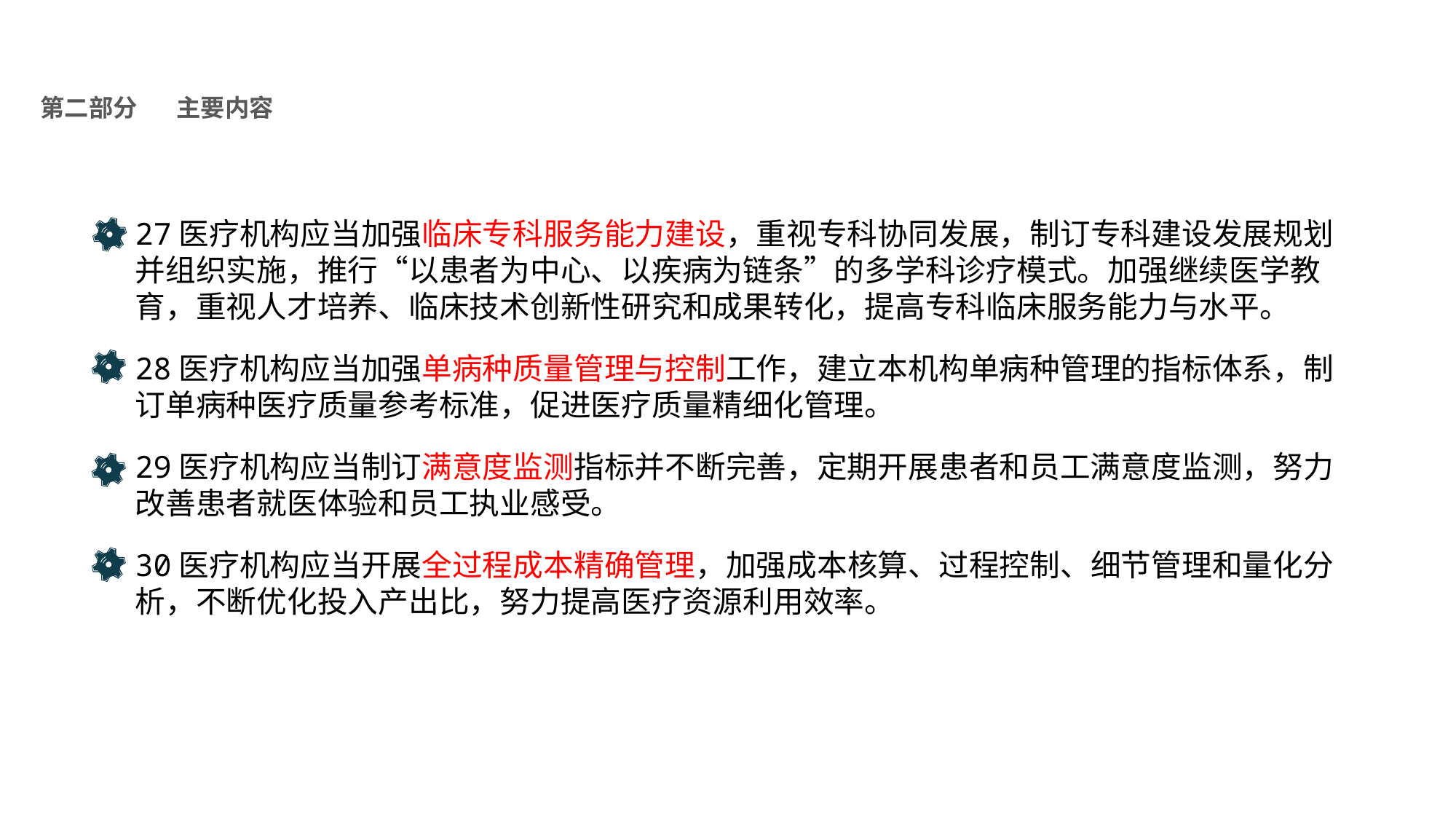

医疗质量管理办法
NHFPC
第二部分
主要内容

27医疗机构应当加强临床专科服务能力建设，重视专科协同发展，制订专科建设发展规划并组织实施，推行“以患者为中心、以疾病为链条”的多学科诊疗模式。加强继续医学教育，重视人才培养、临床技术创新性研究和成果转化，提高专科临床服务能力与水平。

28医疗机构应当加强单病种质量管理与控制工作，建立本机构单病种管理的指标体系，制订单病种医疗质量参考标准，促进医疗质量精细化管理。

29医疗机构应当制订满意度监测指标并不断完善，定期开展患者和员工满意度监测，努力改善患者就医体验和员工执业感受。

30医疗机构应当开展全过程成本精确管理，加强成本核算、过程控制、细节管理和量化分析，不断优化投入产出比，努力提高医疗资源利用效率。